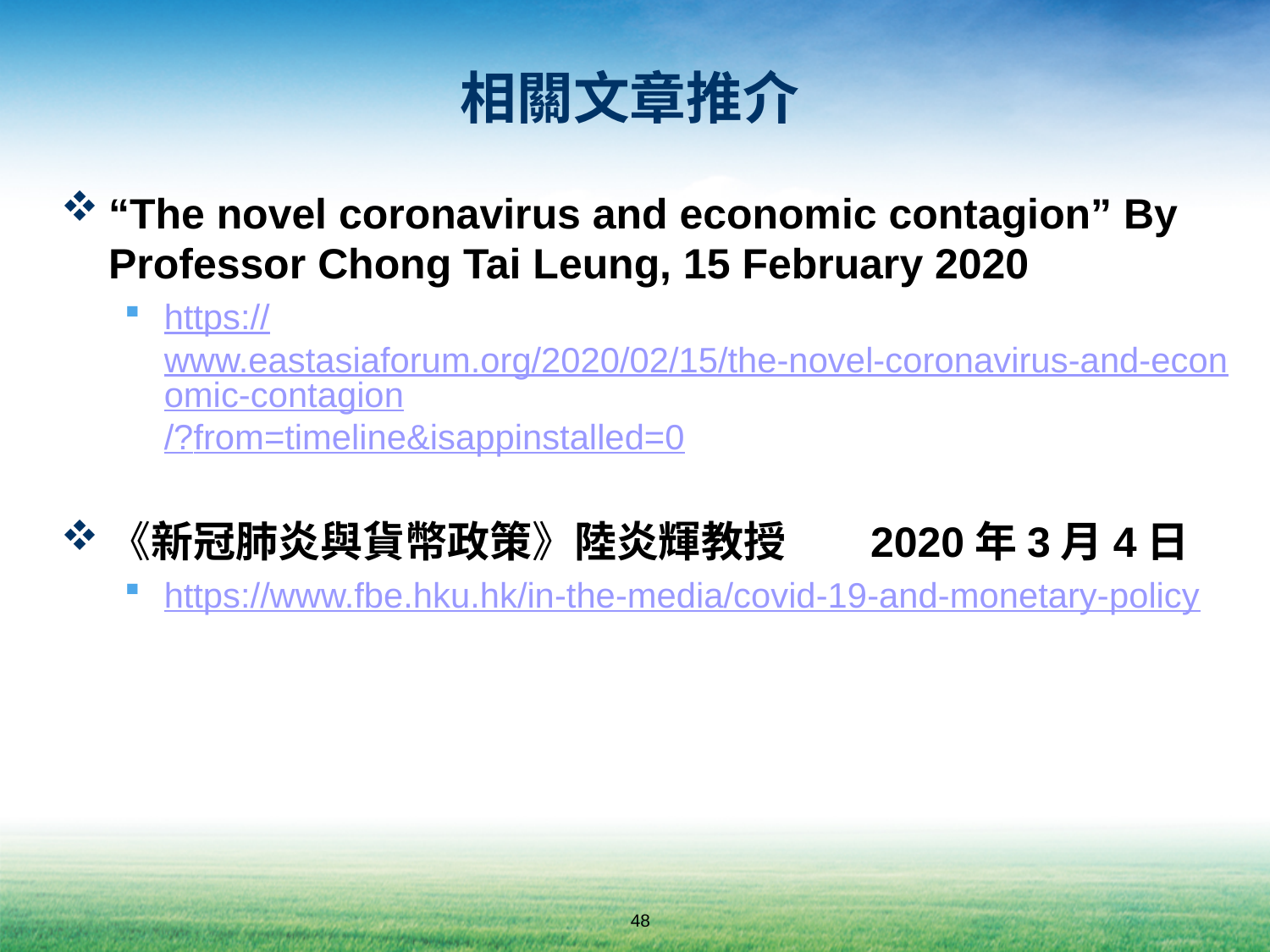

# 相關文章推介
“The novel coronavirus and economic contagion” By Professor Chong Tai Leung, 15 February 2020
https://www.eastasiaforum.org/2020/02/15/the-novel-coronavirus-and-economic-contagion/?from=timeline&isappinstalled=0

《新冠肺炎與貨幣政策》陸炎輝教授	2020年3月4日
https://www.fbe.hku.hk/in-the-media/covid-19-and-monetary-policy

48